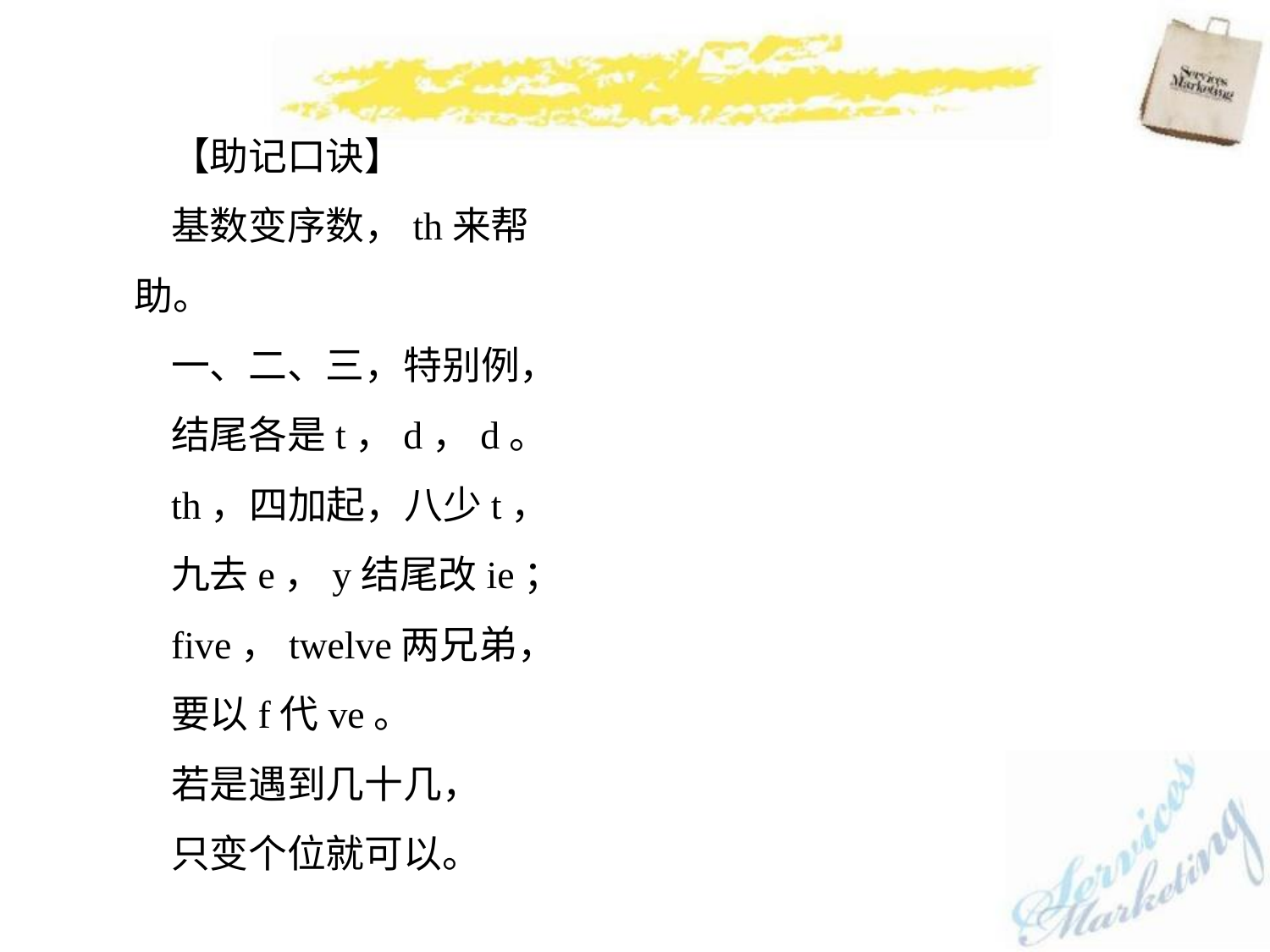

【助记口诀】
基数变序数，th来帮助。
一、二、三，特别例，
结尾各是t，d，d。
th，四加起，八少t，
九去e，y结尾改ie；
five，twelve两兄弟，
要以f代ve。
若是遇到几十几，
只变个位就可以。